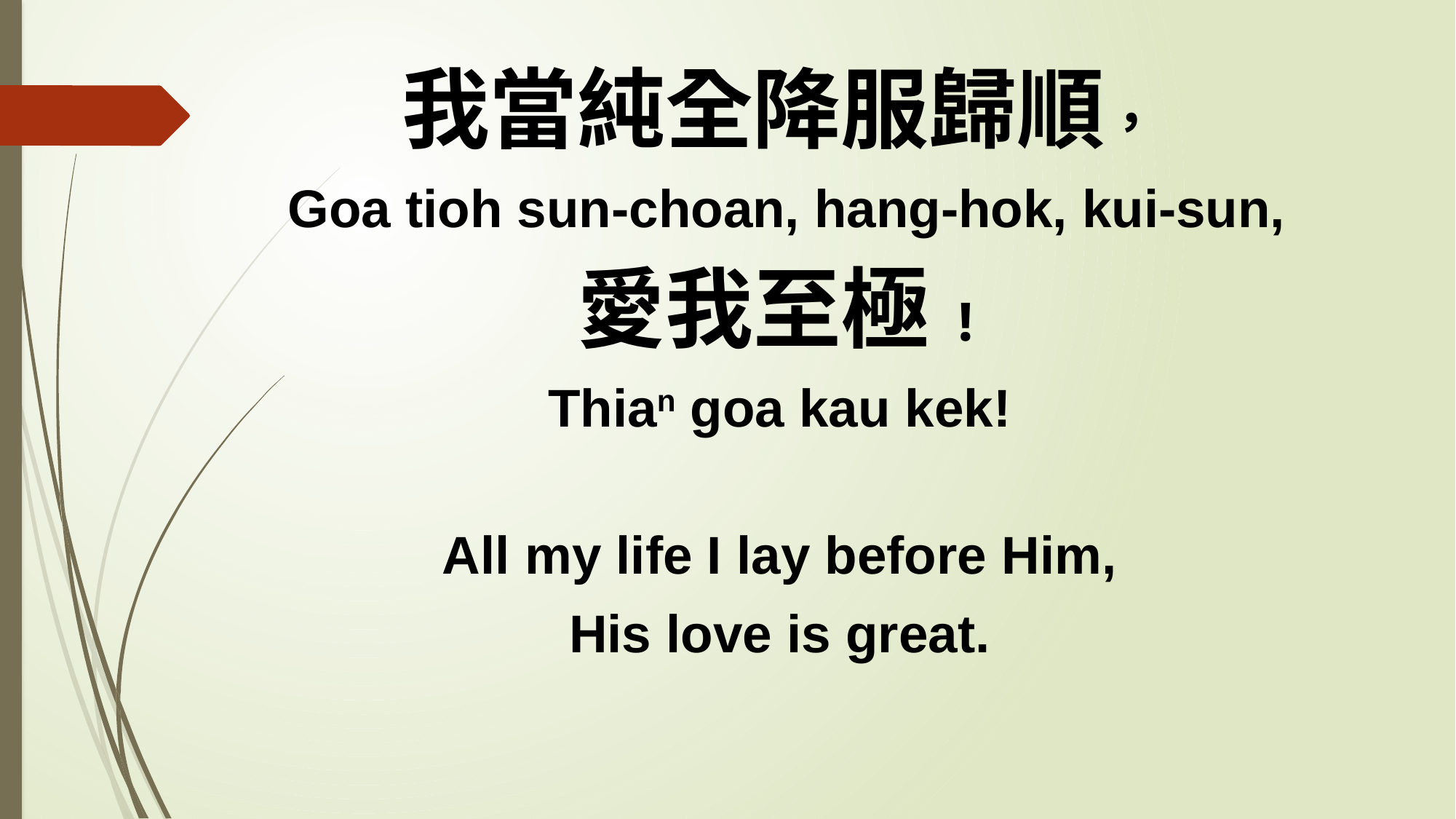

我當純全降服歸順，
 Goa tioh sun-choan, hang-hok, kui-sun,
愛我至極!
Thian goa kau kek!

All my life I lay before Him,
His love is great.